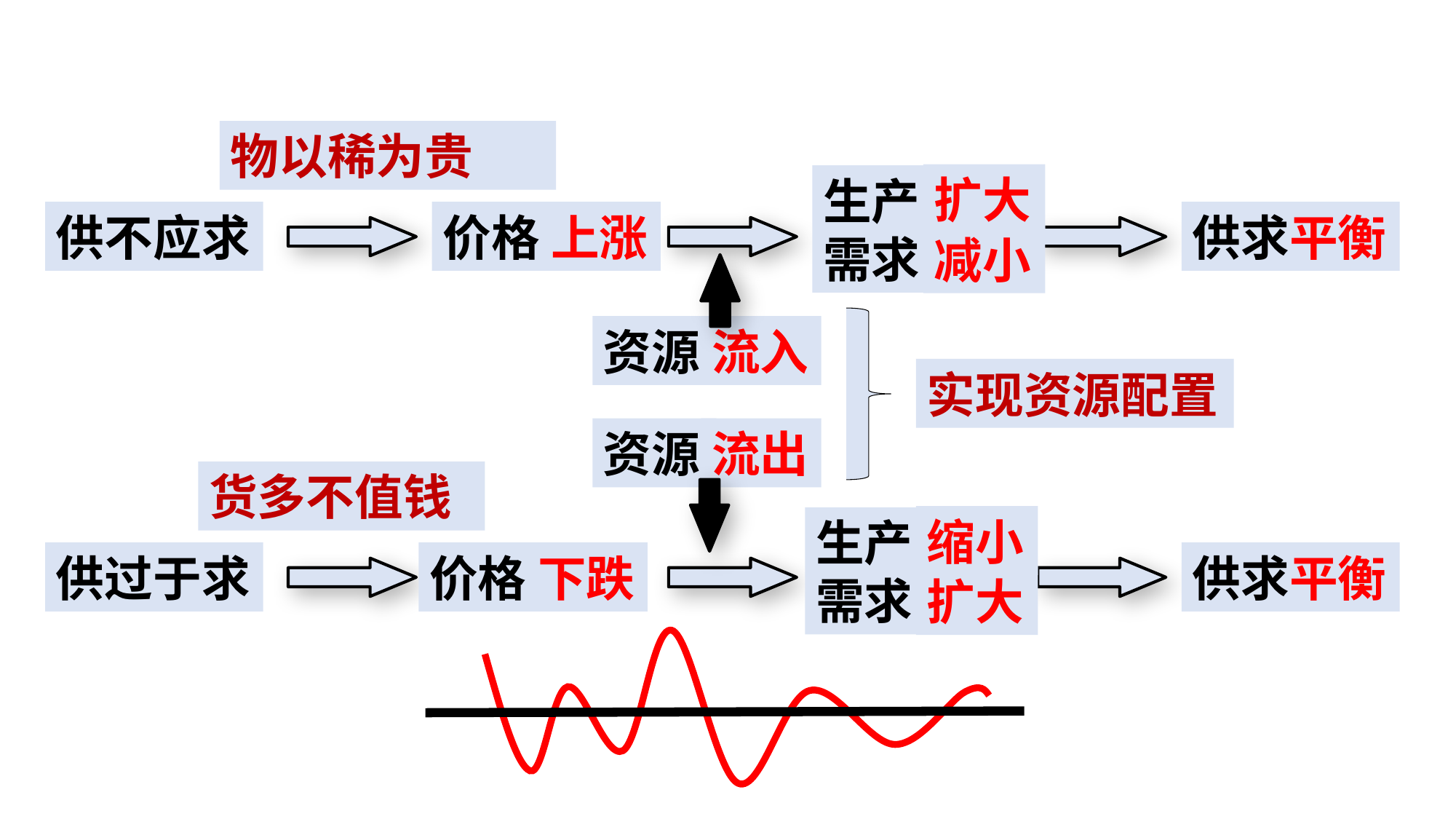

物以稀为贵
扩大
生产
需求
供不应求
价格
上涨
供求平衡

减小

资源
流入
实现资源配置
资源
流出
货多不值钱

缩小
生产
需求
供过于求
价格
下跌
供求平衡

扩大